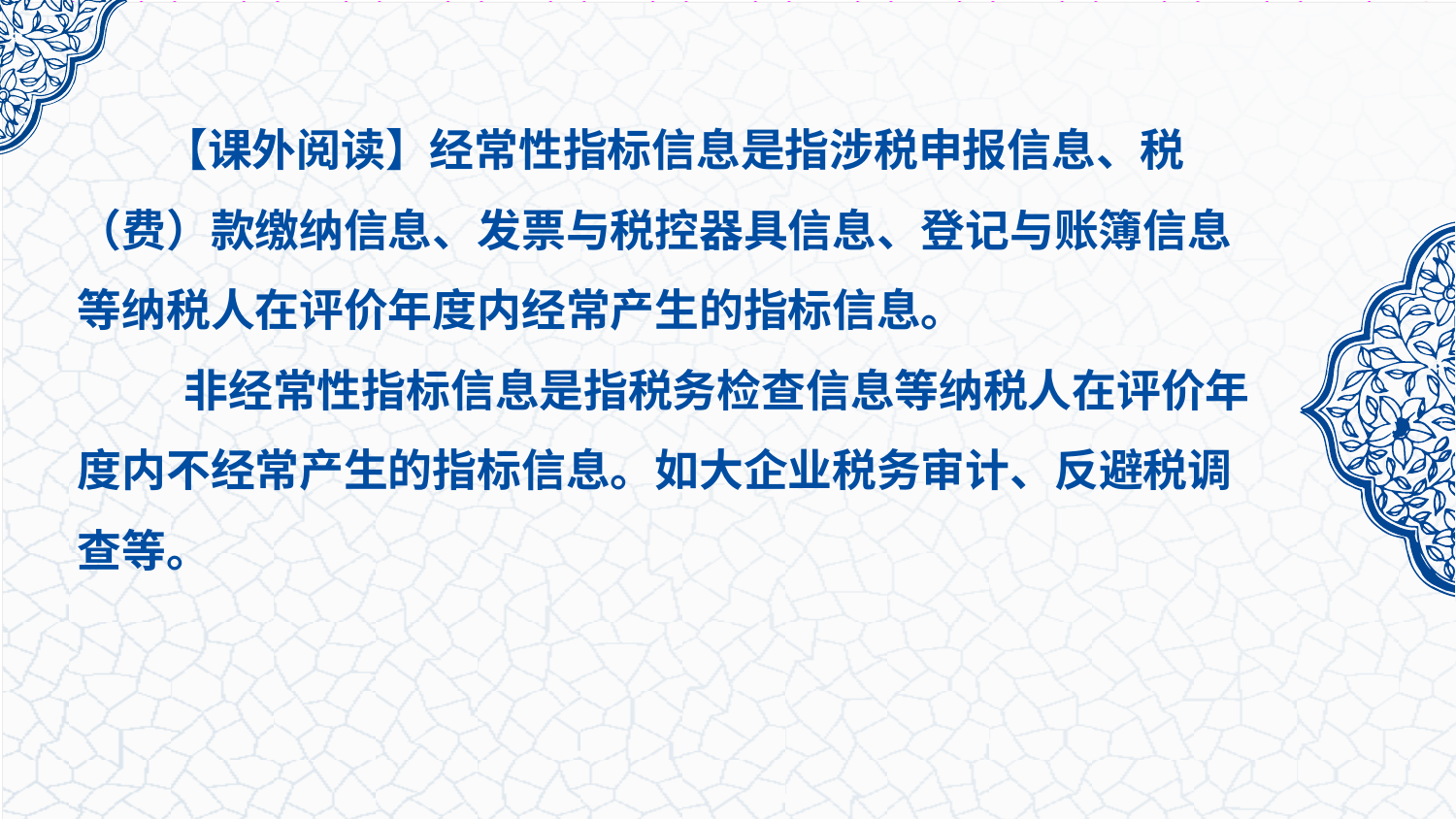

【课外阅读】经常性指标信息是指涉税申报信息、税（费）款缴纳信息、发票与税控器具信息、登记与账簿信息等纳税人在评价年度内经常产生的指标信息。
 非经常性指标信息是指税务检查信息等纳税人在评价年度内不经常产生的指标信息。如大企业税务审计、反避税调查等。